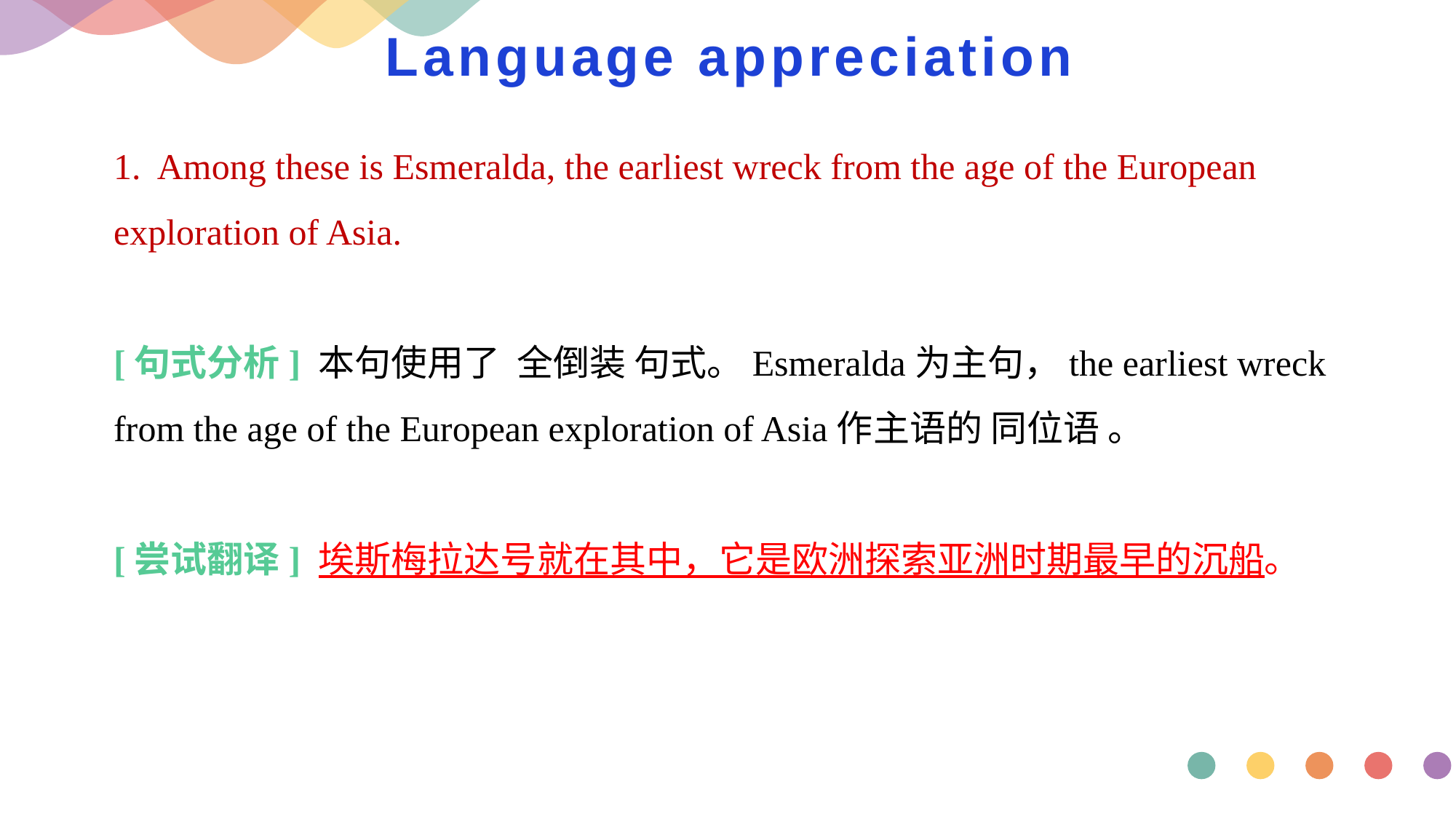

# Language appreciation
1.  Among these is Esmeralda, the earliest wreck from the age of the European exploration of Asia.

[句式分析] 本句使用了  全倒装 句式。Esmeralda为主句，the earliest wreck from the age of the European exploration of Asia作主语的 同位语 。

[尝试翻译] 埃斯梅拉达号就在其中，它是欧洲探索亚洲时期最早的沉船。